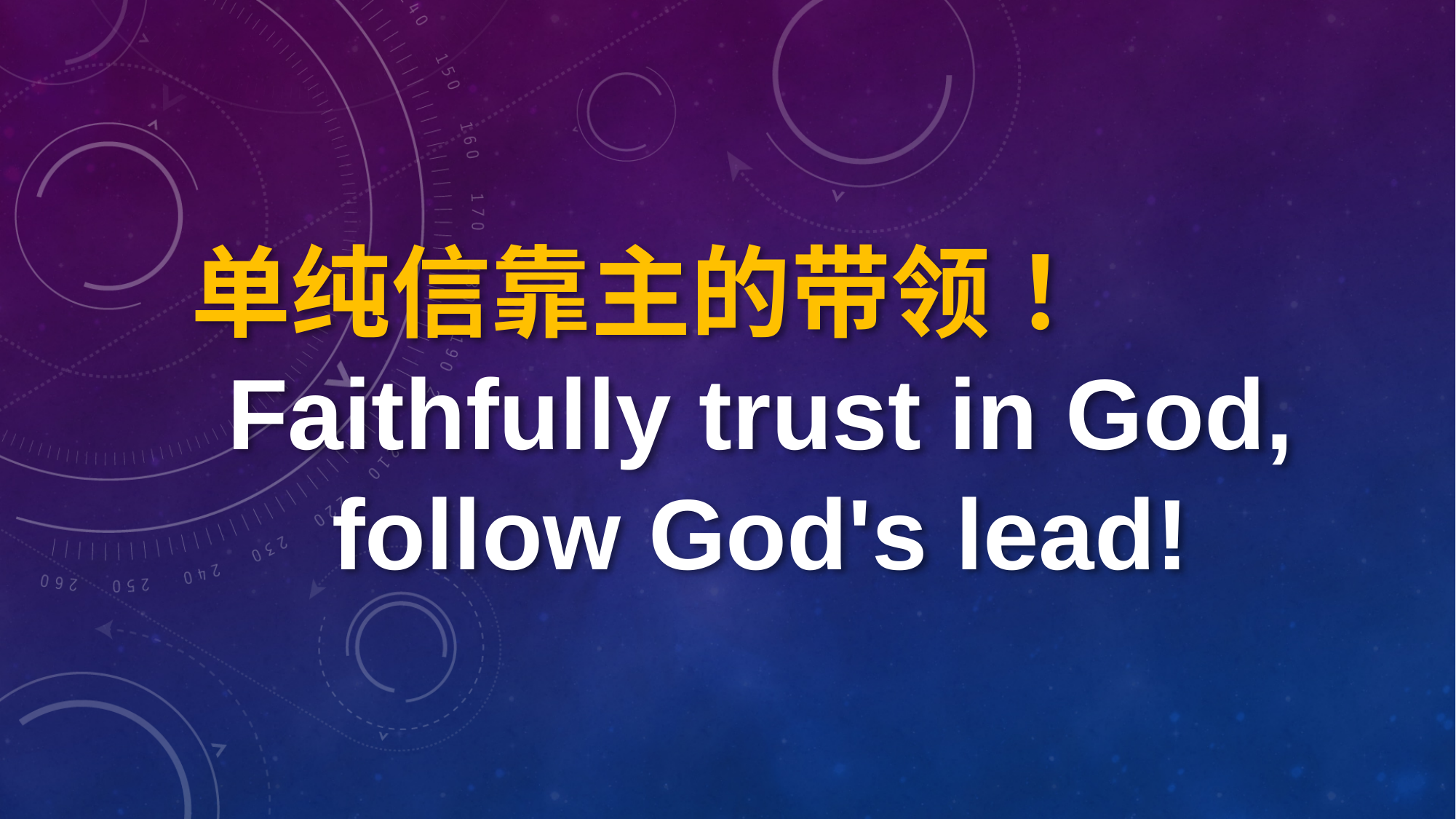

单纯信靠主的带领！
Faithfully trust in God, follow God's lead!